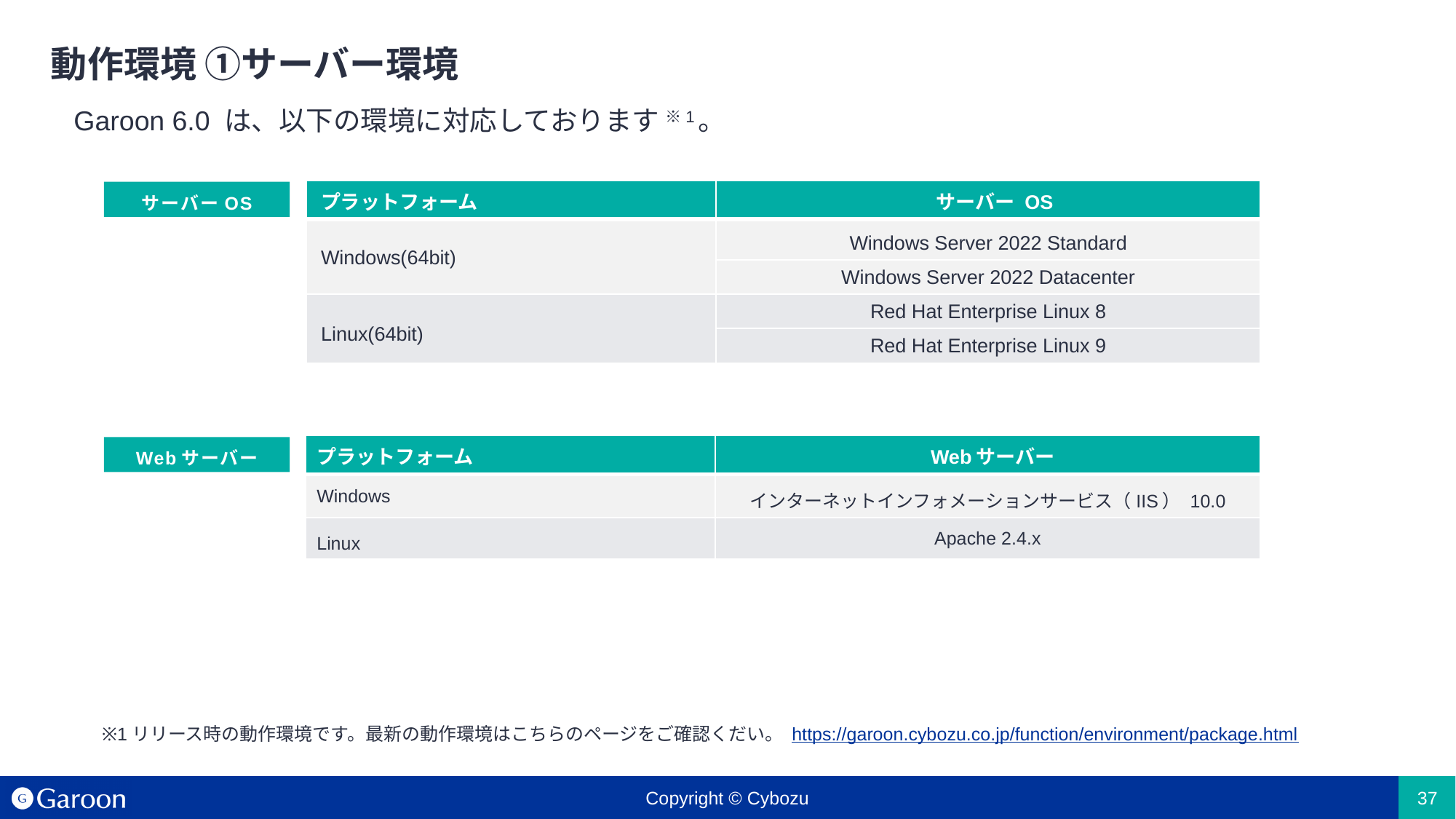

# 動作環境 ①サーバー環境
Garoon 6.0 は、以下の環境に対応しております ※1。
| プラットフォーム | サーバー OS |
| --- | --- |
| Windows(64bit) | Windows Server 2022 Standard |
|  | Windows Server 2022 Datacenter |
| Linux(64bit) | Red Hat Enterprise Linux 8 |
|  | Red Hat Enterprise Linux 9 |
サーバーOS
| プラットフォーム | Webサーバー |
| --- | --- |
| Windows | インターネットインフォメーションサービス（IIS） 10.0 |
| Linux | Apache 2.4.x |
Webサーバー
※1リリース時の動作環境です。最新の動作環境はこちらのページをご確認くだい。 https://garoon.cybozu.co.jp/function/environment/package.html